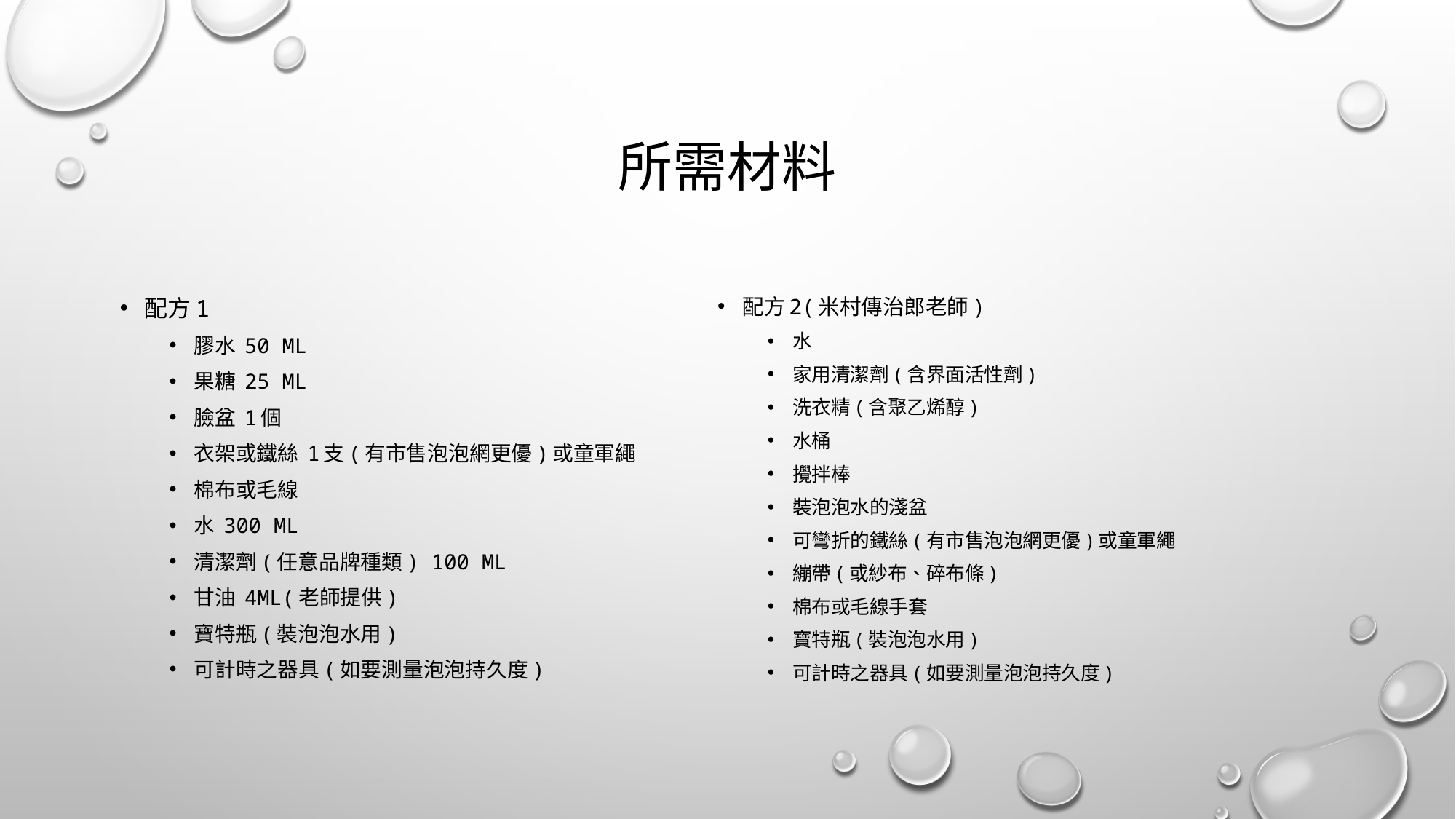

# 所需材料
配方2(米村傳治郎老師)
水
家用清潔劑(含界面活性劑)
洗衣精(含聚乙烯醇)
水桶
攪拌棒
裝泡泡水的淺盆
可彎折的鐵絲(有市售泡泡網更優)或童軍繩
繃帶(或紗布、碎布條)
棉布或毛線手套
寶特瓶(裝泡泡水用)
可計時之器具(如要測量泡泡持久度)

配方1
膠水 50 ML
果糖 25 mL
臉盆 1個
衣架或鐵絲 1支(有市售泡泡網更優)或童軍繩
棉布或毛線
水 300 ML
清潔劑(任意品牌種類) 100 ML
甘油 4ML(老師提供)
寶特瓶(裝泡泡水用)
可計時之器具(如要測量泡泡持久度)